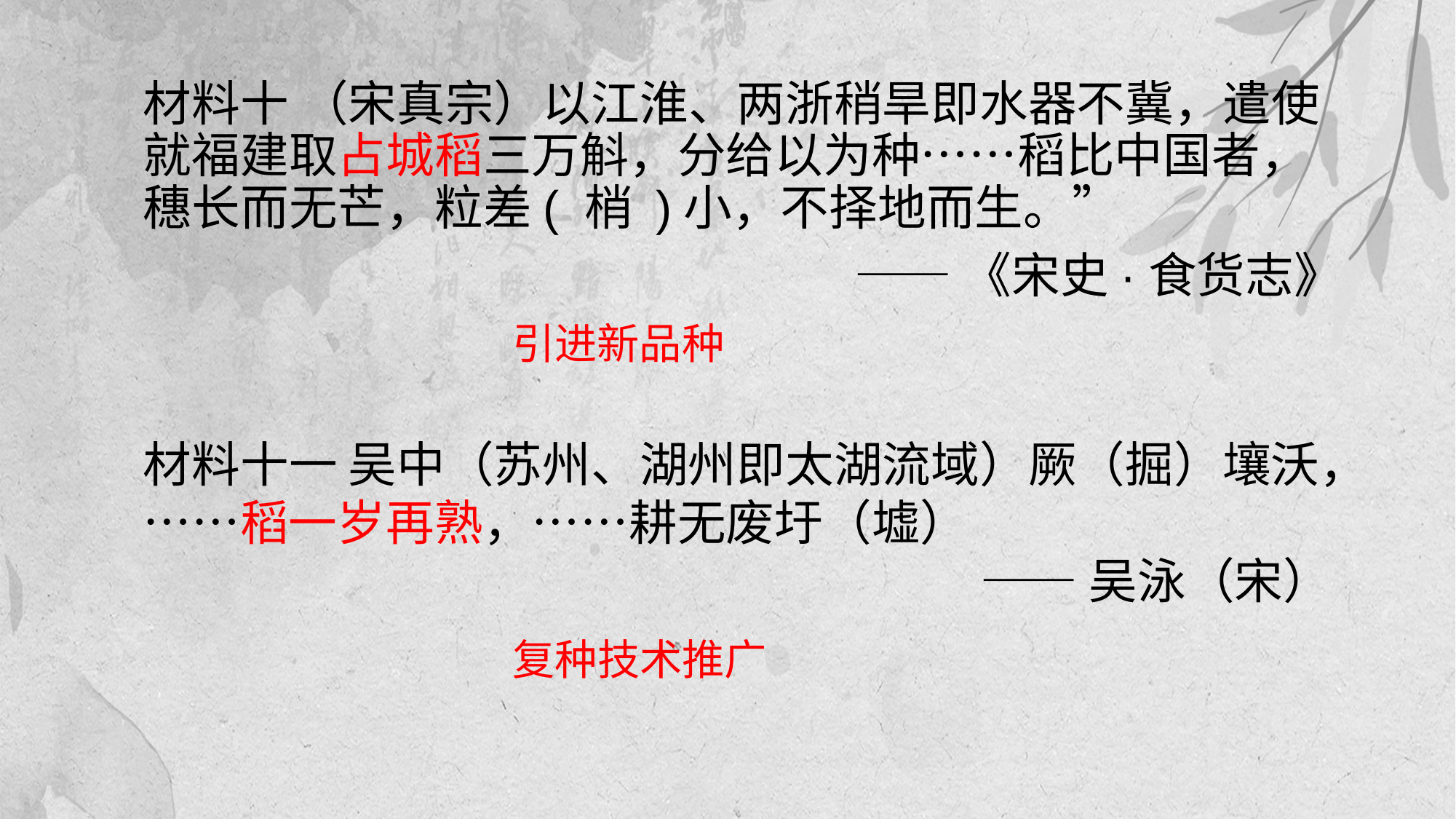

材料十 （宋真宗）以江淮、两浙稍旱即水器不冀，遣使就福建取占城稻三万斛，分给以为种……稻比中国者，穗长而无芒，粒差( 梢 )小，不择地而生。”
  ——《宋史·食货志》
引进新品种
材料十一 吴中（苏州、湖州即太湖流域）厥（掘）壤沃，……稻一岁再熟，……耕无废圩（墟）
——吴泳（宋）
复种技术推广